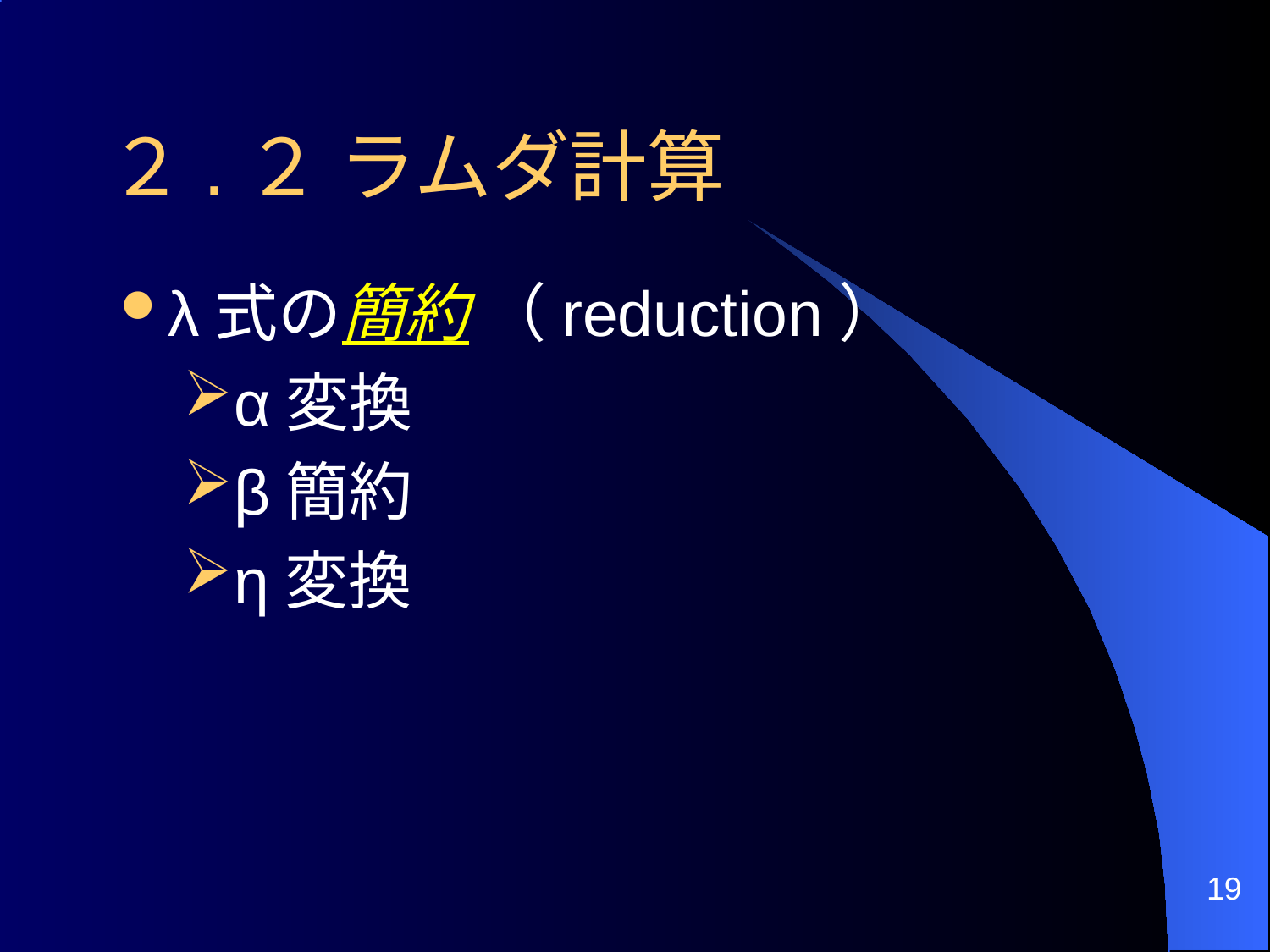

# ２.２ ラムダ計算
λ式の簡約 （reduction）
α変換
β簡約
η変換
19